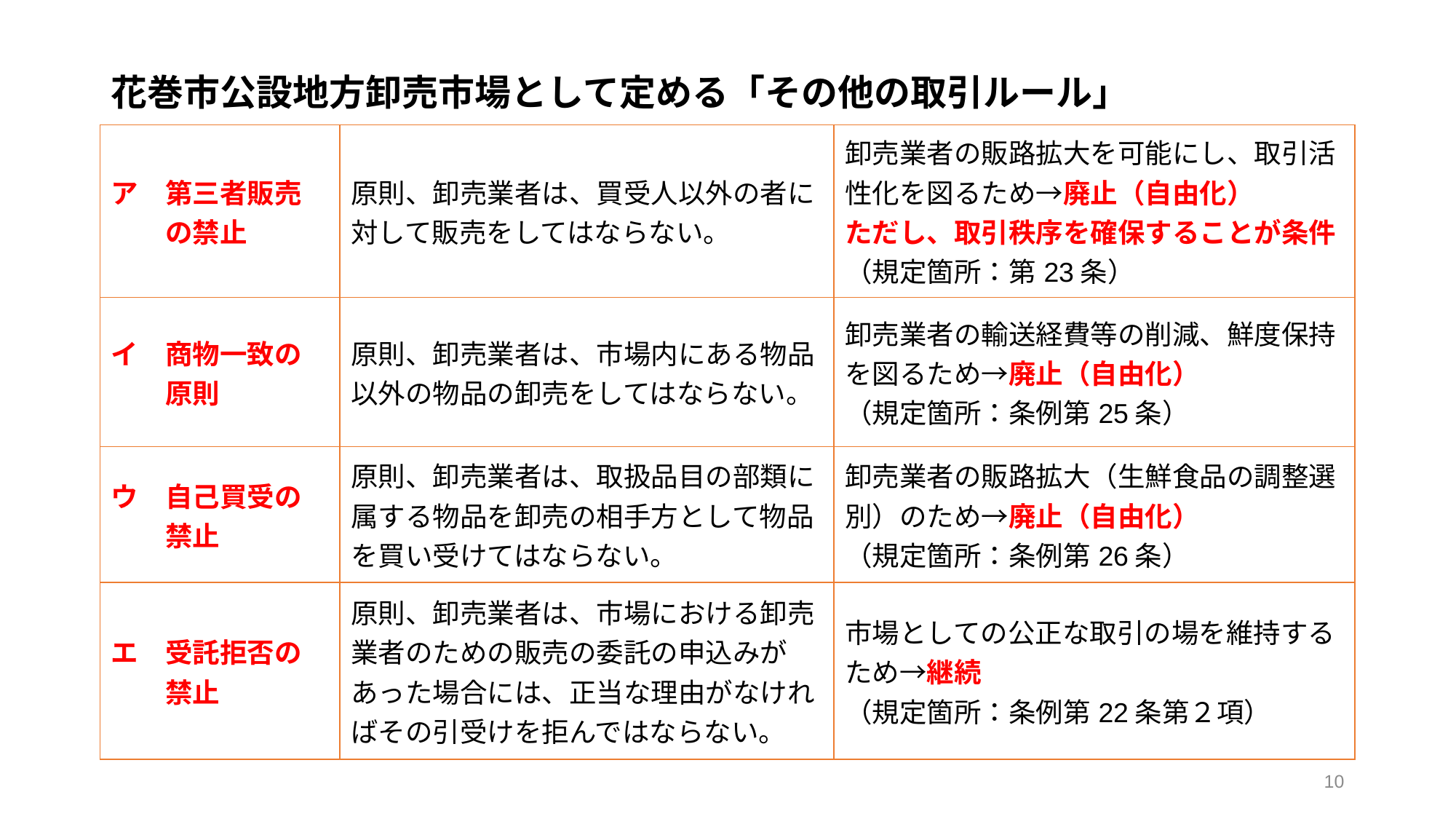

花巻市公設地方卸売市場として定める「その他の取引ルール」
| ア　第三者販売 　　の禁止 | 原則、卸売業者は、買受人以外の者に対して販売をしてはならない。 | 卸売業者の販路拡大を可能にし、取引活性化を図るため→廃止（自由化） ただし、取引秩序を確保することが条件 （規定箇所：第23条） |
| --- | --- | --- |
| イ　商物一致の 　　原則 | 原則、卸売業者は、市場内にある物品以外の物品の卸売をしてはならない。 | 卸売業者の輸送経費等の削減、鮮度保持を図るため→廃止（自由化） （規定箇所：条例第25条） |
| ウ　自己買受の 　　禁止 | 原則、卸売業者は、取扱品目の部類に属する物品を卸売の相手方として物品を買い受けてはならない。 | 卸売業者の販路拡大（生鮮食品の調整選別）のため→廃止（自由化） （規定箇所：条例第26条） |
| エ　受託拒否の 　　禁止 | 原則、卸売業者は、市場における卸売業者のための販売の委託の申込みがあった場合には、正当な理由がなければその引受けを拒んではならない。 | 市場としての公正な取引の場を維持するため→継続 （規定箇所：条例第22条第２項） |
10